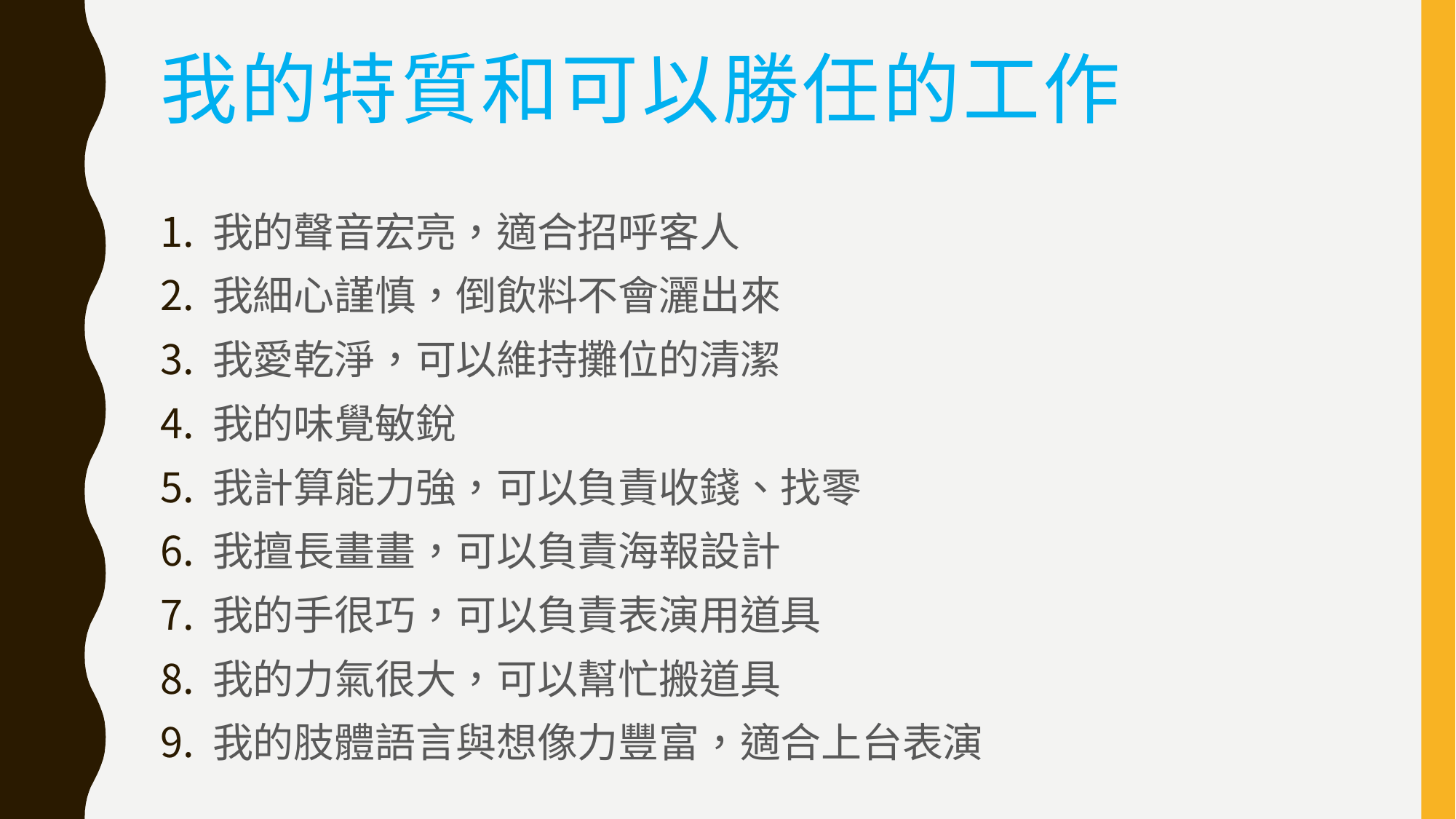

# 我的特質和可以勝任的工作
我的聲音宏亮，適合招呼客人
我細心謹慎，倒飲料不會灑出來
我愛乾淨，可以維持攤位的清潔
我的味覺敏銳
我計算能力強，可以負責收錢、找零
我擅長畫畫，可以負責海報設計
我的手很巧，可以負責表演用道具
我的力氣很大，可以幫忙搬道具
我的肢體語言與想像力豐富，適合上台表演